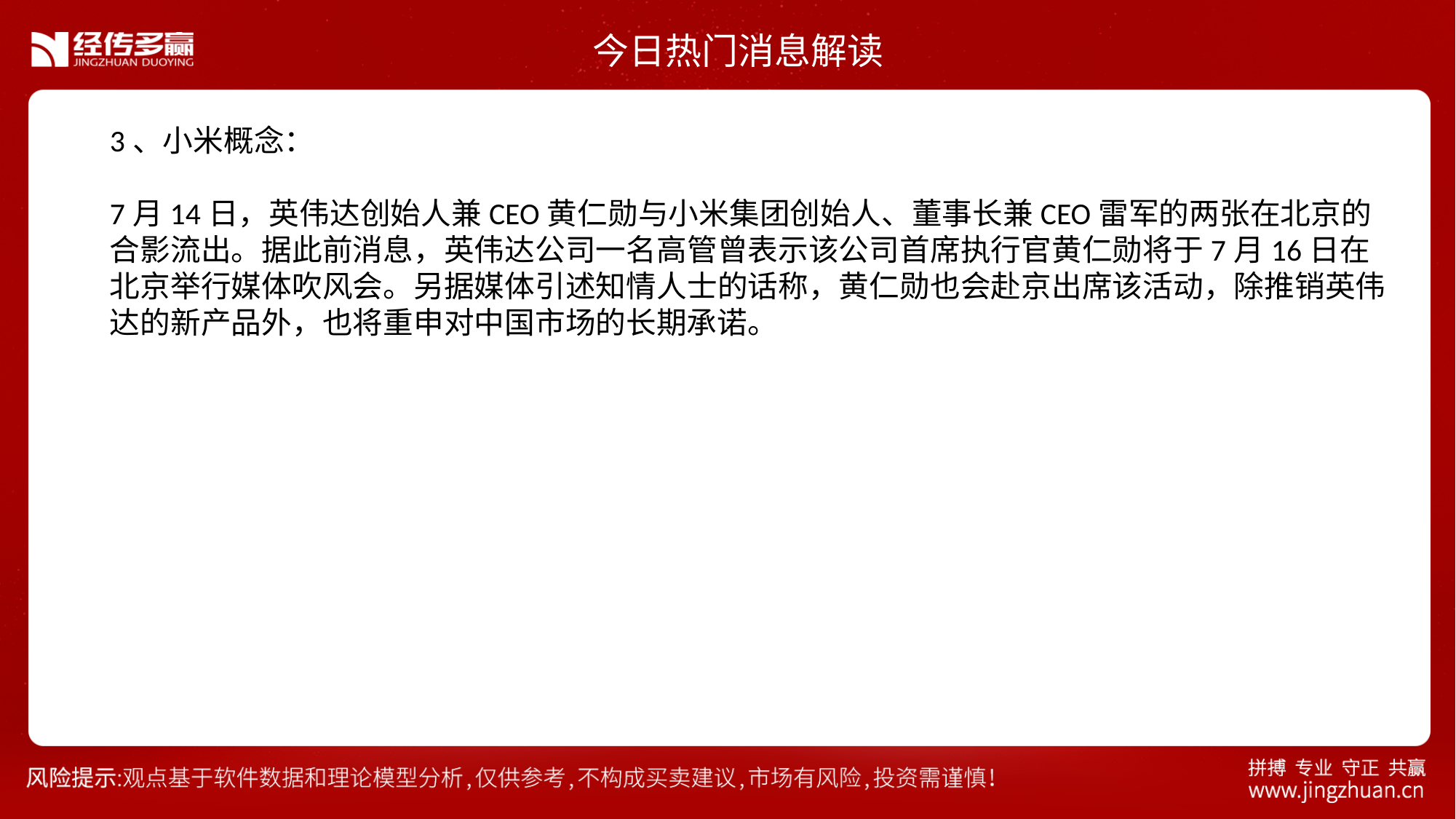

今日热门消息解读
3、小米概念：

7月14日，英伟达创始人兼CEO黄仁勋与小米集团创始人、董事长兼CEO雷军的两张在北京的合影流出。据此前消息，英伟达公司一名高管曾表示该公司首席执行官黄仁勋将于7月16日在北京举行媒体吹风会。另据媒体引述知情人士的话称，黄仁勋也会赴京出席该活动，除推销英伟达的新产品外，也将重申对中国市场的长期承诺。